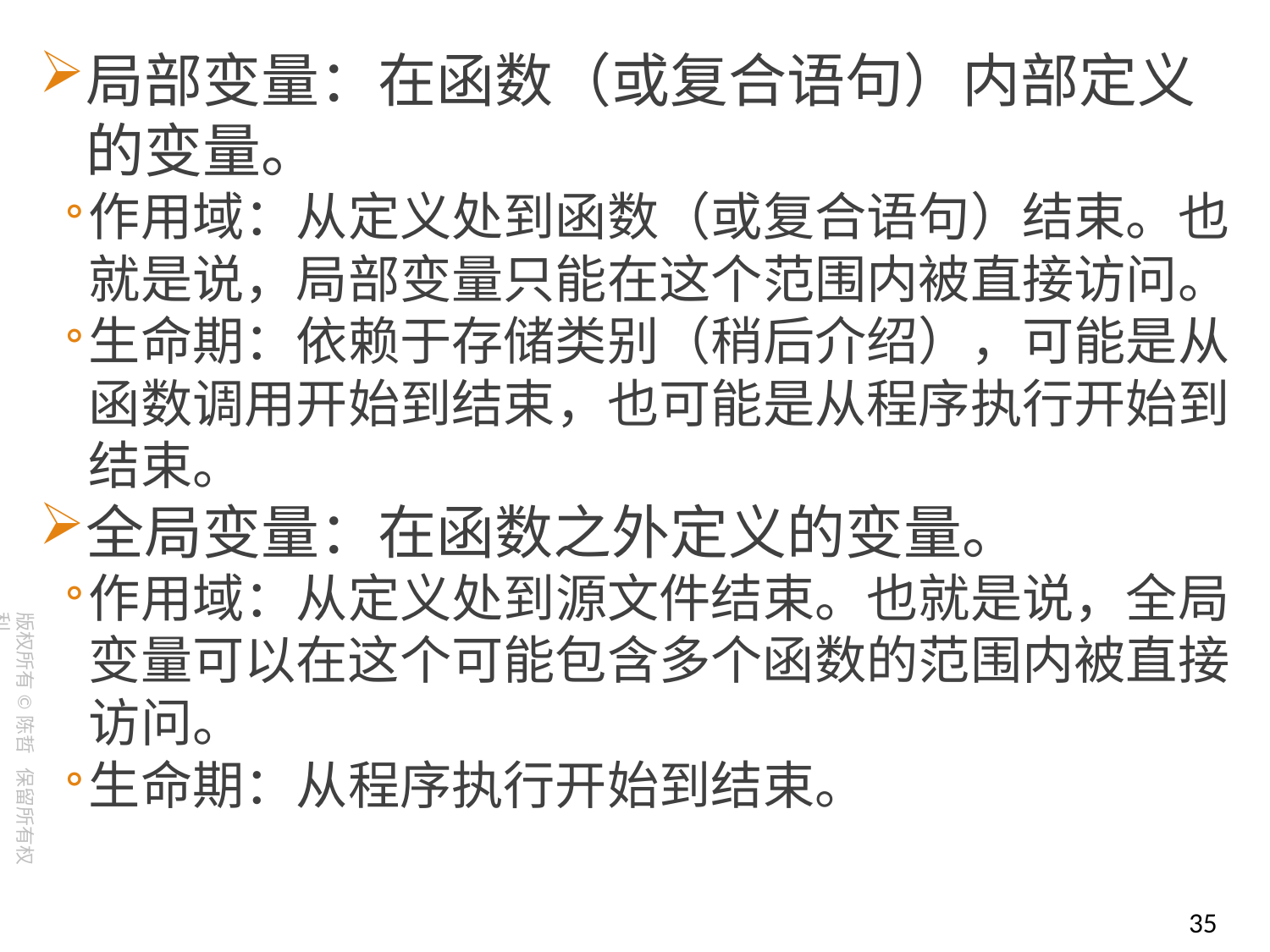

局部变量：在函数（或复合语句）内部定义的变量。
作用域：从定义处到函数（或复合语句）结束。也就是说，局部变量只能在这个范围内被直接访问。
生命期：依赖于存储类别（稍后介绍），可能是从函数调用开始到结束，也可能是从程序执行开始到结束。
全局变量：在函数之外定义的变量。
作用域：从定义处到源文件结束。也就是说，全局变量可以在这个可能包含多个函数的范围内被直接访问。
生命期：从程序执行开始到结束。
35